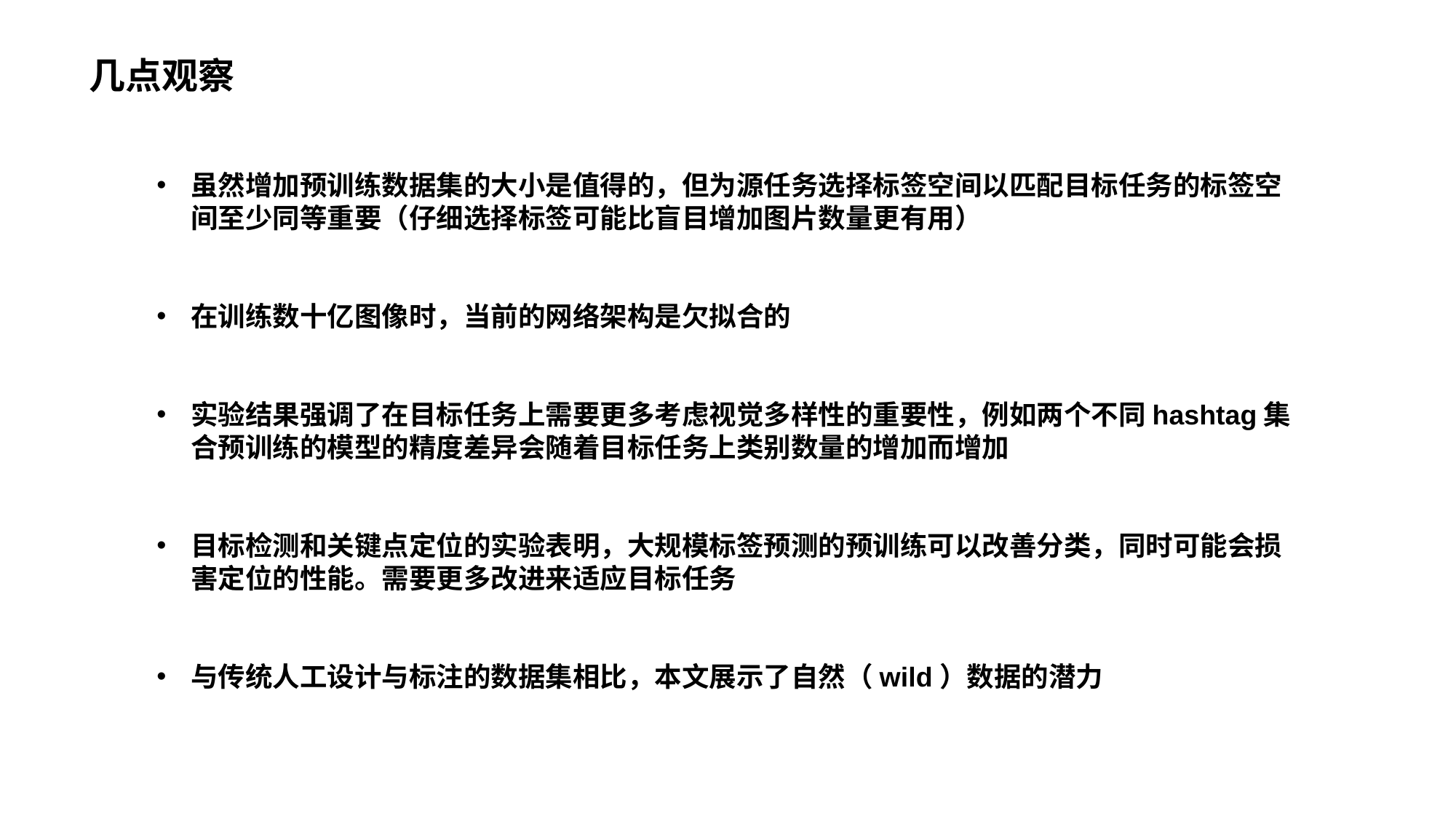

几点观察
虽然增加预训练数据集的大小是值得的，但为源任务选择标签空间以匹配目标任务的标签空间至少同等重要（仔细选择标签可能比盲目增加图片数量更有用）

在训练数十亿图像时，当前的网络架构是欠拟合的

实验结果强调了在目标任务上需要更多考虑视觉多样性的重要性，例如两个不同hashtag集合预训练的模型的精度差异会随着目标任务上类别数量的增加而增加

目标检测和关键点定位的实验表明，大规模标签预测的预训练可以改善分类，同时可能会损害定位的性能。需要更多改进来适应目标任务

与传统人工设计与标注的数据集相比，本文展示了自然（wild）数据的潜力